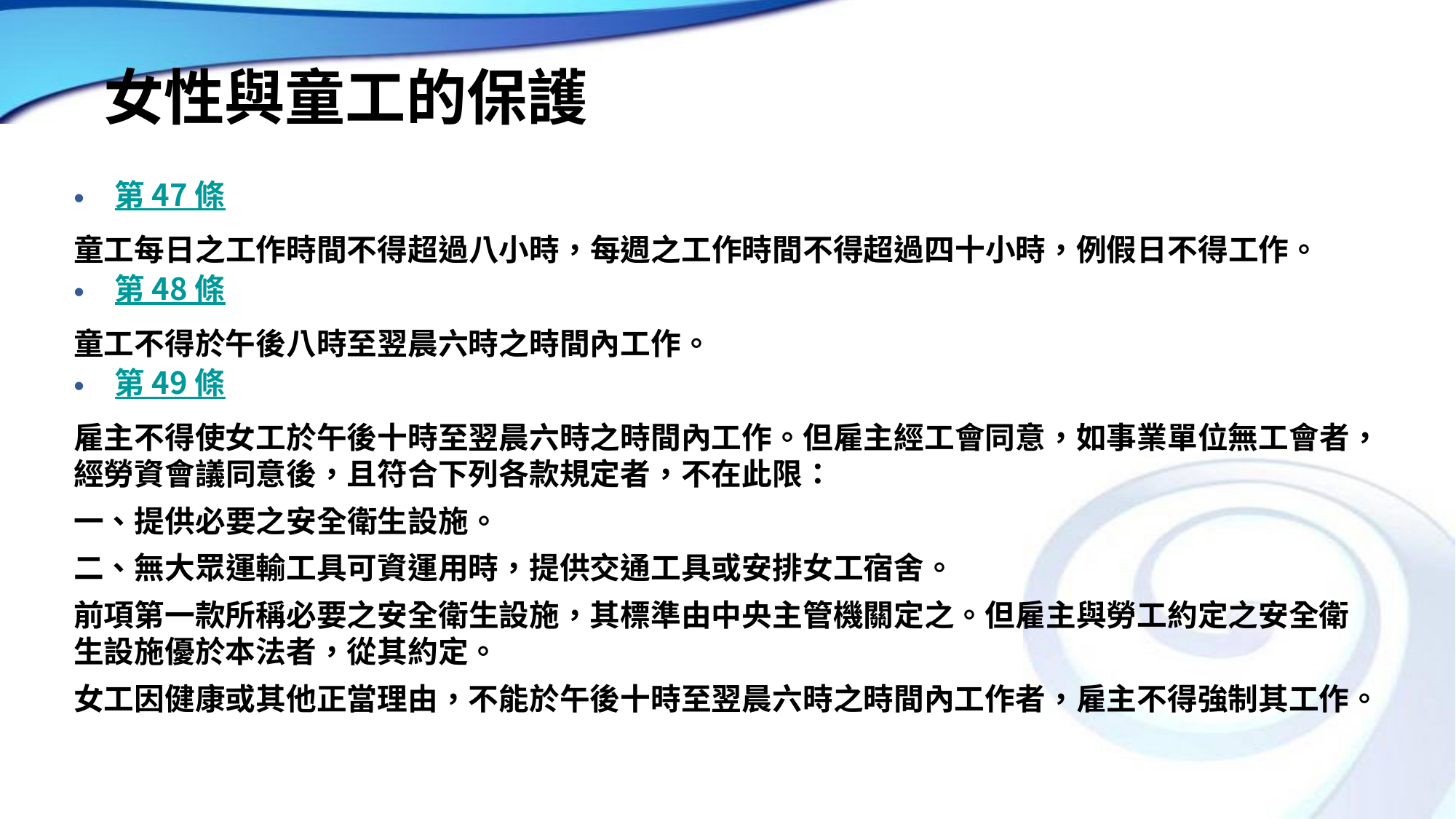

# 女性與童工的保護
第 47 條
童工每日之工作時間不得超過八小時，每週之工作時間不得超過四十小時，例假日不得工作。
第 48 條
童工不得於午後八時至翌晨六時之時間內工作。
第 49 條
雇主不得使女工於午後十時至翌晨六時之時間內工作。但雇主經工會同意，如事業單位無工會者，經勞資會議同意後，且符合下列各款規定者，不在此限：
一、提供必要之安全衛生設施。
二、無大眾運輸工具可資運用時，提供交通工具或安排女工宿舍。
前項第一款所稱必要之安全衛生設施，其標準由中央主管機關定之。但雇主與勞工約定之安全衛生設施優於本法者，從其約定。
女工因健康或其他正當理由，不能於午後十時至翌晨六時之時間內工作者，雇主不得強制其工作。